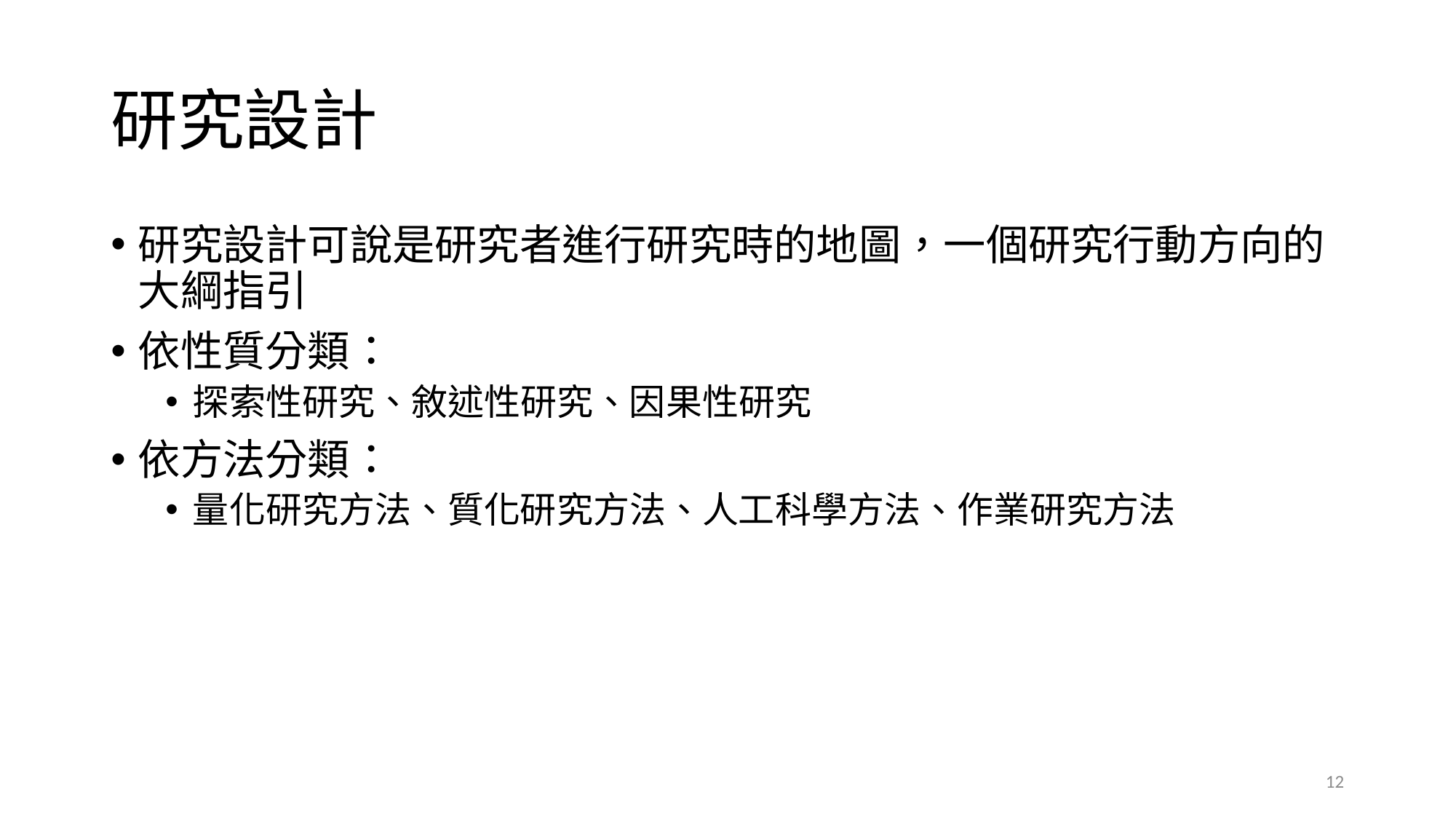

# 研究設計
研究設計可說是研究者進行研究時的地圖，一個研究行動方向的大綱指引
依性質分類：
探索性研究、敘述性研究、因果性研究
依方法分類：
量化研究方法、質化研究方法、人工科學方法、作業研究方法
12